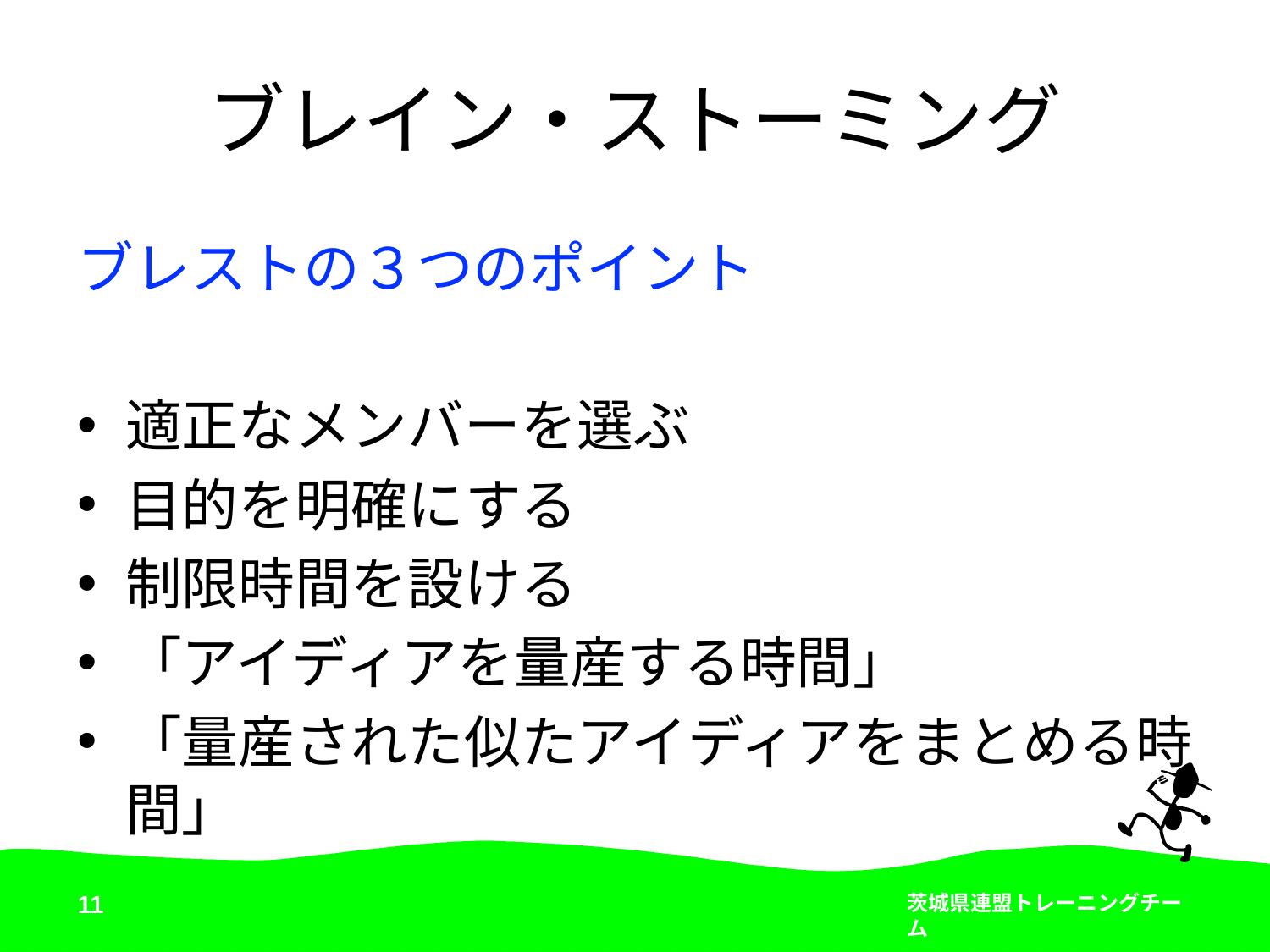

# ブレイン・ストーミング
ブレストの３つのポイント

適正なメンバーを選ぶ
目的を明確にする
制限時間を設ける
「アイディアを量産する時間」
「量産された似たアイディアをまとめる時間」
11
茨城県連盟トレーニングチーム